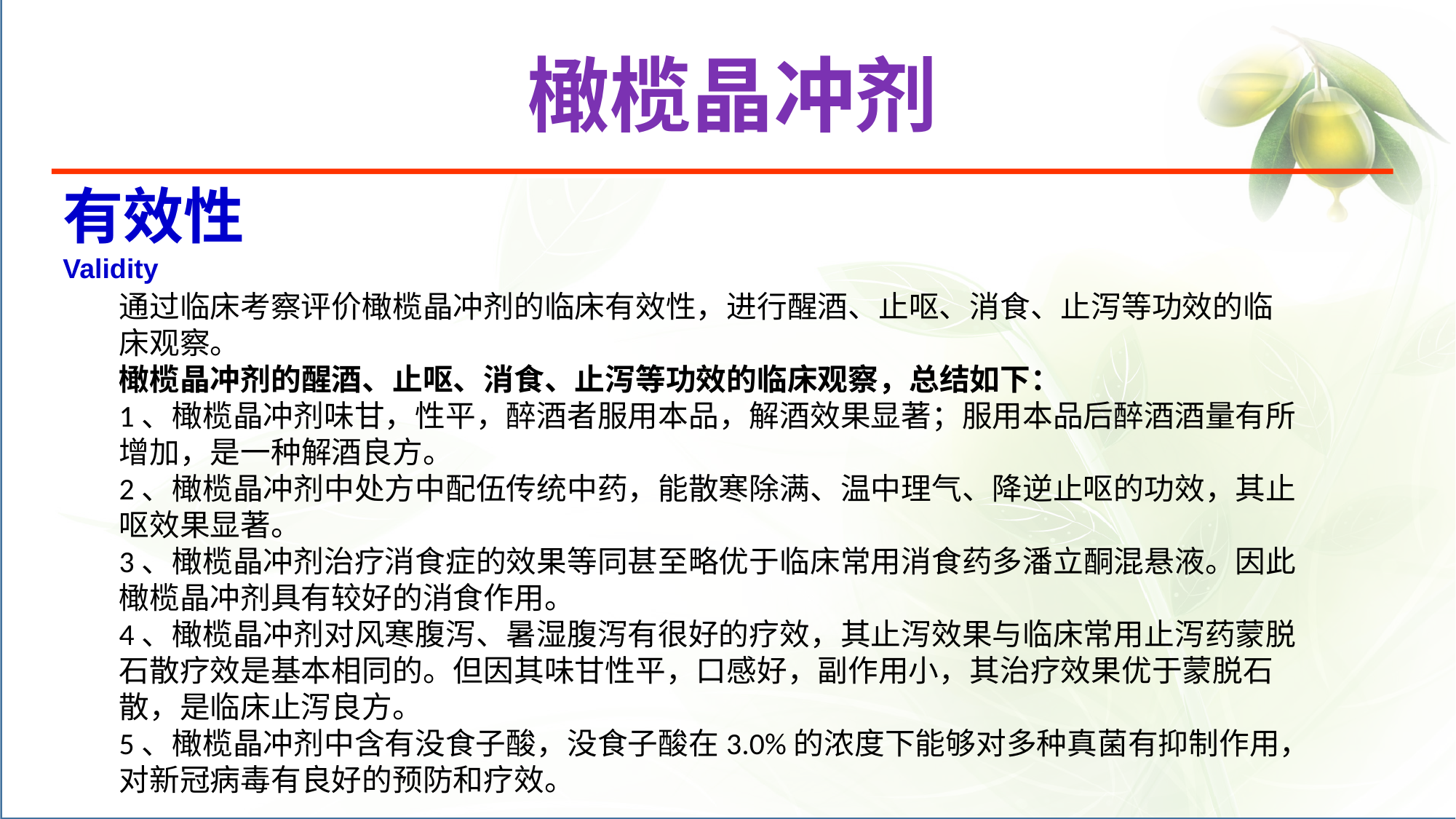

橄榄晶冲剂

有效性
Validity
通过临床考察评价橄榄晶冲剂的临床有效性，进行醒酒、止呕、消食、止泻等功效的临床观察。
橄榄晶冲剂的醒酒、止呕、消食、止泻等功效的临床观察，总结如下：
1、橄榄晶冲剂味甘，性平，醉酒者服用本品，解酒效果显著；服用本品后醉酒酒量有所增加，是一种解酒良方。
2、橄榄晶冲剂中处方中配伍传统中药，能散寒除满、温中理气、降逆止呕的功效，其止呕效果显著。
3、橄榄晶冲剂治疗消食症的效果等同甚至略优于临床常用消食药多潘立酮混悬液。因此橄榄晶冲剂具有较好的消食作用。
4、橄榄晶冲剂对风寒腹泻、暑湿腹泻有很好的疗效，其止泻效果与临床常用止泻药蒙脱石散疗效是基本相同的。但因其味甘性平，口感好，副作用小，其治疗效果优于蒙脱石散，是临床止泻良方。
5、橄榄晶冲剂中含有没食子酸，没食子酸在3.0%的浓度下能够对多种真菌有抑制作用，对新冠病毒有良好的预防和疗效。